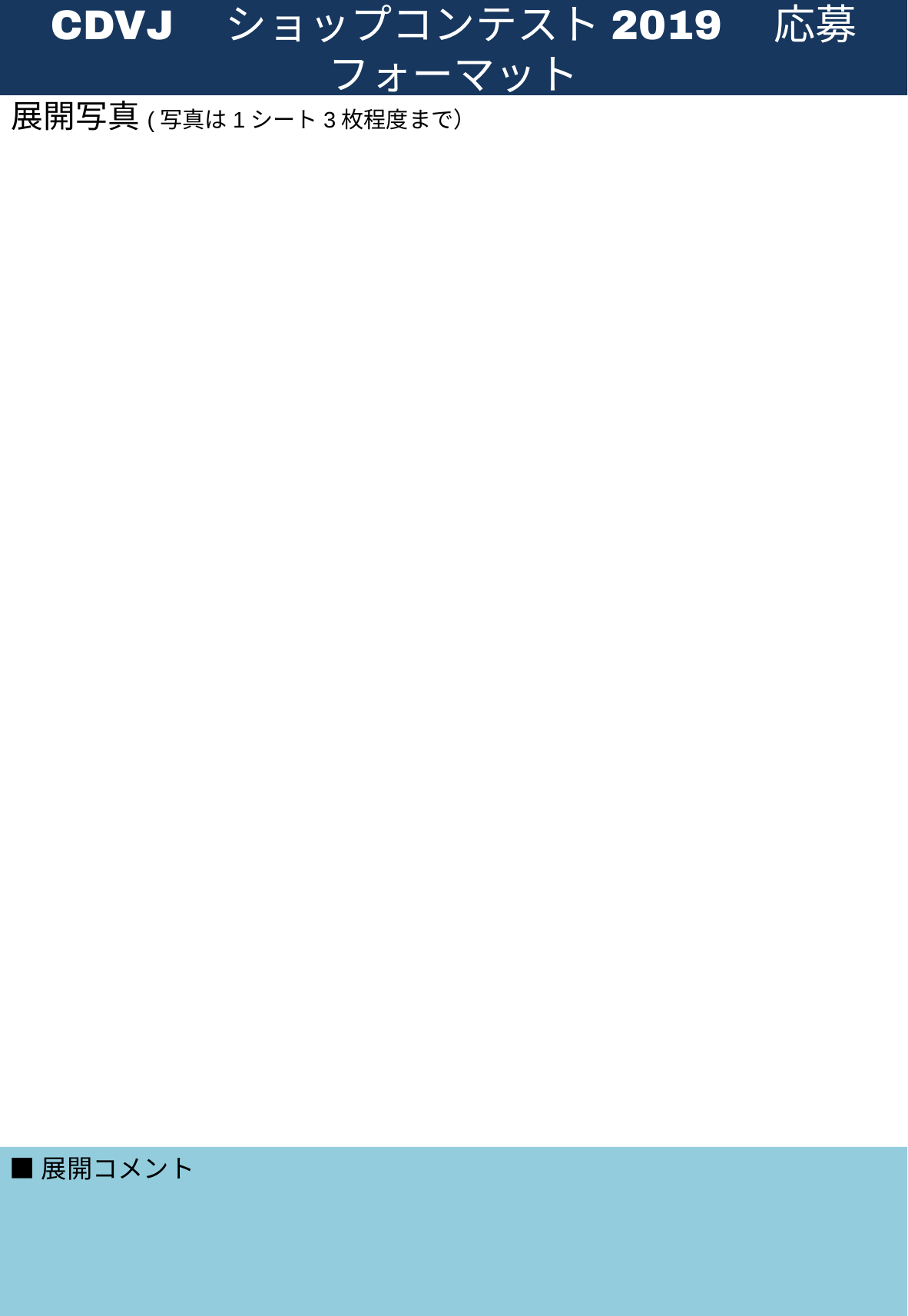

CDVJ　ショップコンテスト2019　応募フォーマット
展開写真(写真は1シート3枚程度まで）
■展開コメント